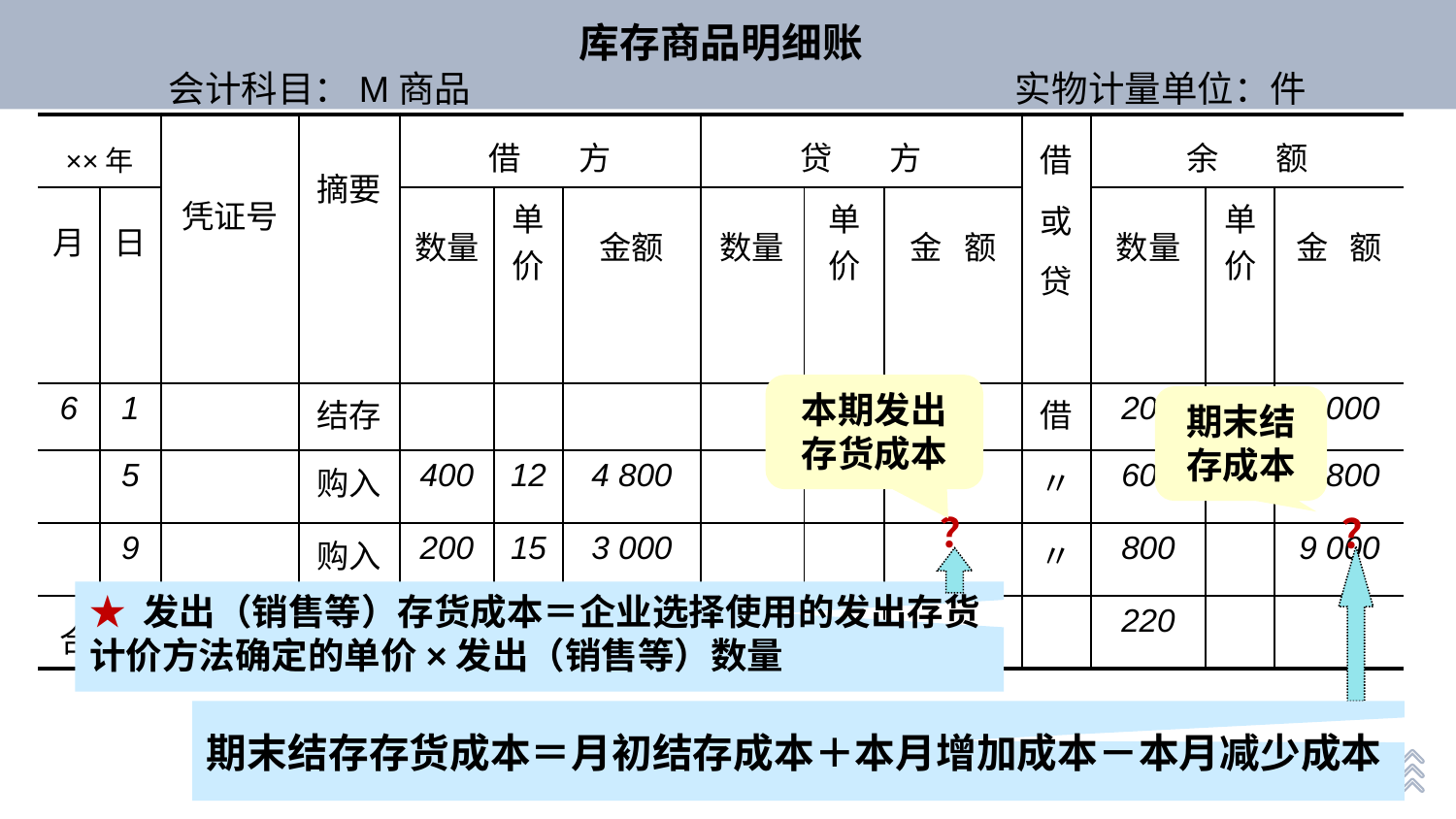

库存商品明细账
    会计科目：M商品                                                                  实物计量单位：件
| ××年 |  | 凭证号 | 摘要 | 借 方 |  |  | 贷 方 |  |  | 借或贷 | 余 额 |  |  |
| --- | --- | --- | --- | --- | --- | --- | --- | --- | --- | --- | --- | --- | --- |
| 月 | 日 |  |  | 数量 | 单价 | 金额 | 数量 | 单价 | 金 额 |  | 数量 | 单价 | 金 额 |
| 6 | 1 |  | 结存 |  |  |  |  |  |  | 借 | 200 | 10 | 2 000 |
|  | 5 |  | 购入 | 400 | 12 | 4 800 |  |  |  | 〃 | 600 |  | 6 800 |
|  | 9 |  | 购入 | 200 | 15 | 3 000 |  |  |  | 〃 | 800 |  | 9 000 |
| 合 计 |  |  |  | 600 | — | 7 800 | 580 |  |  |  | 220 |  |  |
本期发出存货成本
期末结存成本
？
？

★ 发出（销售等）存货成本＝企业选择使用的发出存货计价方法确定的单价×发出（销售等）数量
期末结存存货成本＝月初结存成本＋本月增加成本－本月减少成本